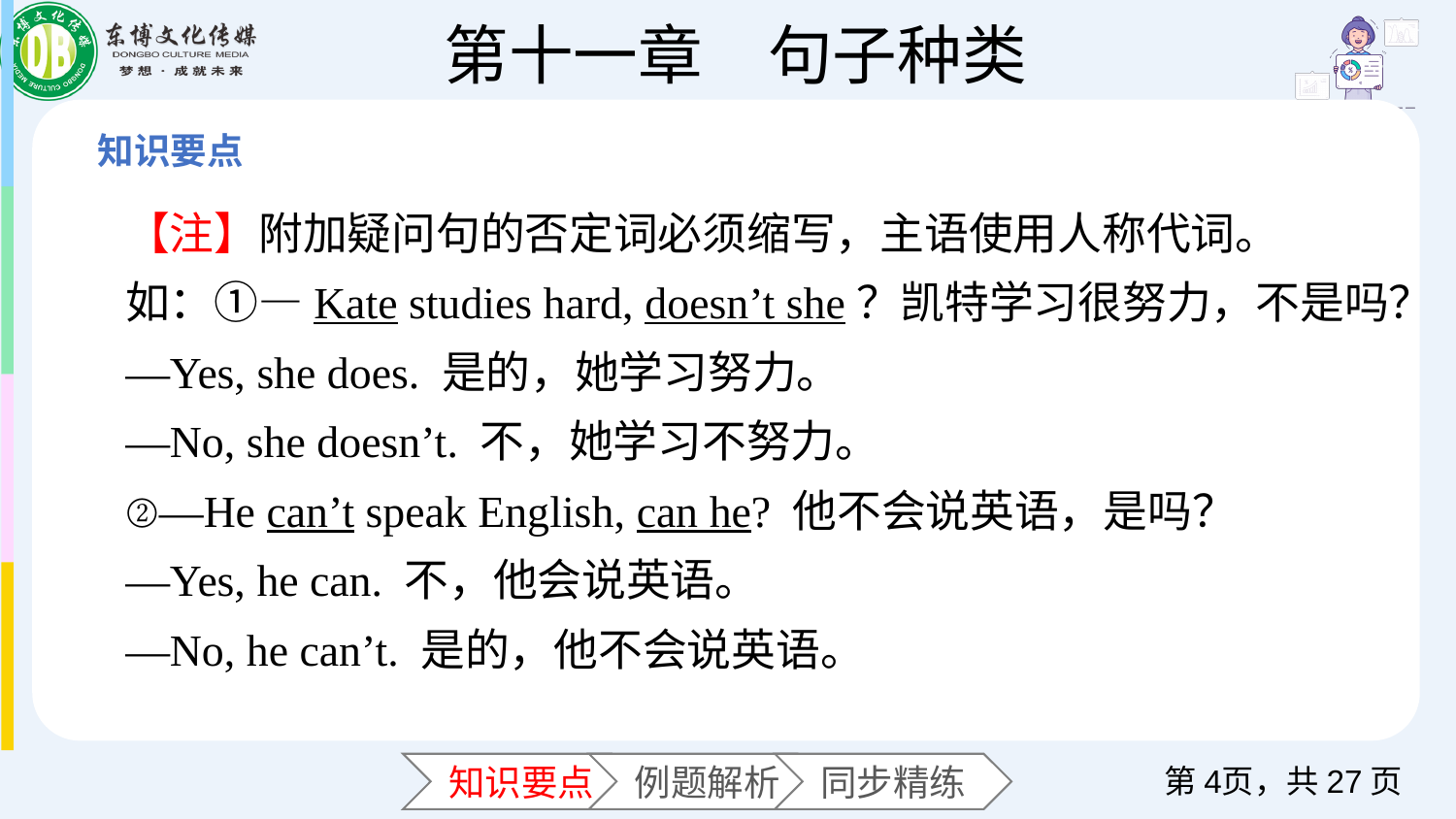

【注】附加疑问句的否定词必须缩写，主语使用人称代词。
如：①—Kate studies hard, doesn’t she？凯特学习很努力，不是吗？
—Yes, she does. 是的，她学习努力。
—No, she doesn’t. 不，她学习不努力。
②—He can’t speak English, can he? 他不会说英语，是吗？
—Yes, he can. 不，他会说英语。
—No, he can’t. 是的，他不会说英语。